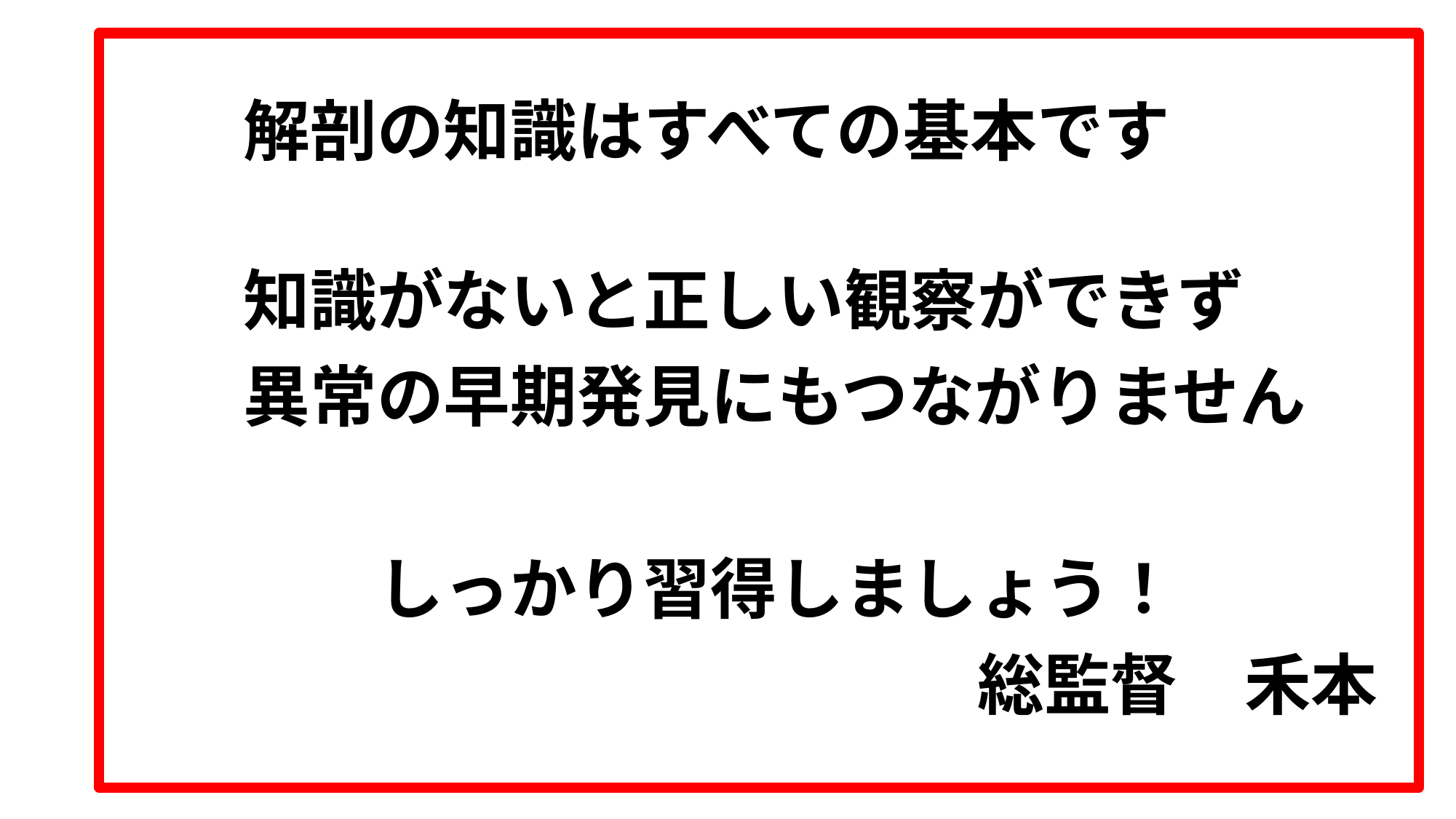

解剖の知識はすべての基本です

　　知識がないと正しい観察ができず
　　異常の早期発見にもつながりません

　　　　しっかり習得しましょう！
　　　　　　　　　　　　　総監督　禾本